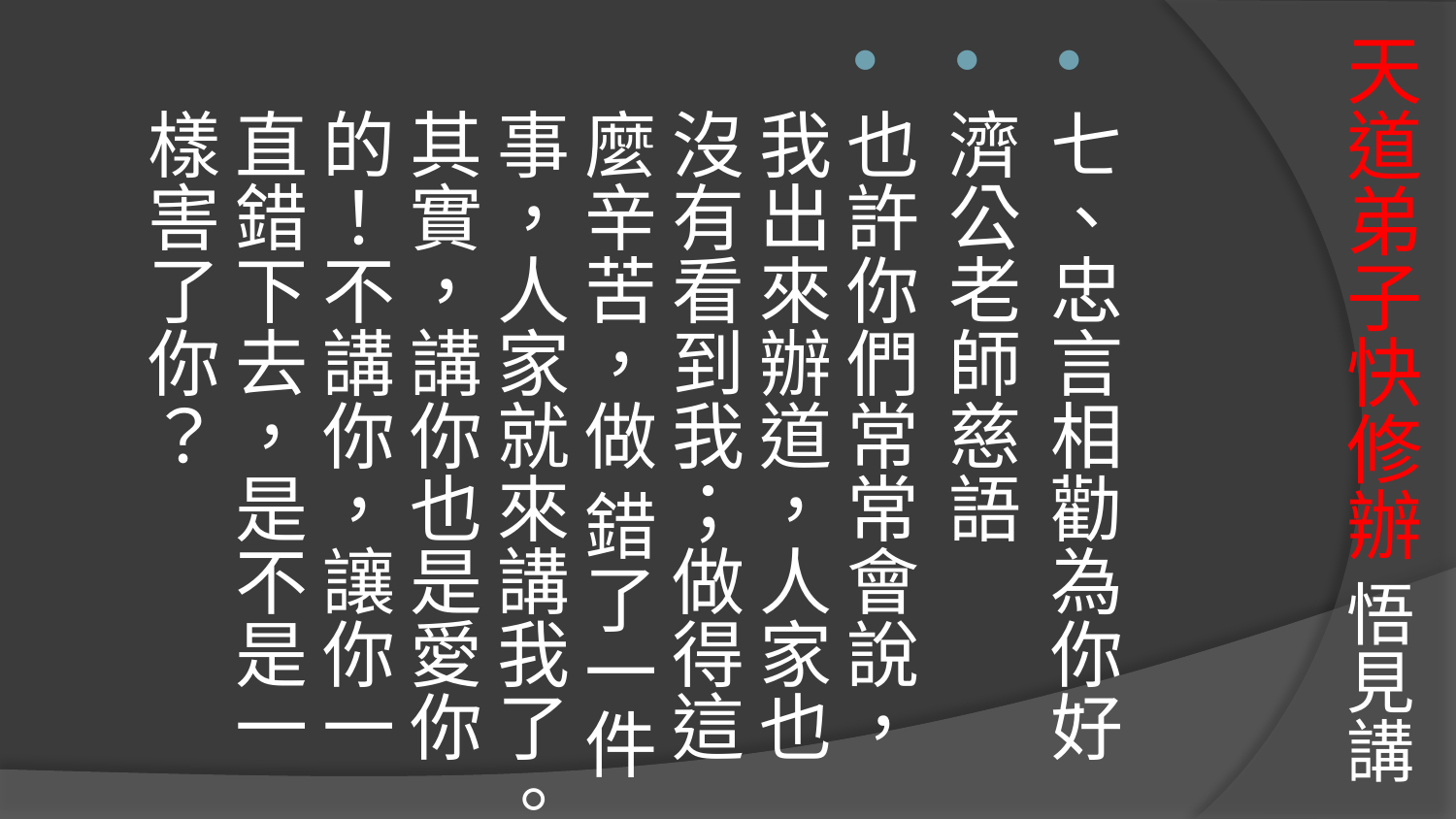

# 天道弟子快修辦 悟見講
七、忠言相勸為你好
濟公老師慈語
也許你們常常會說，我出來辦道，人家也沒有看到我；做得這麼辛苦，做 錯了一件事，人家就來講我了。其實，講你也是愛你的！不講你，讓你一 直錯下去，是不是一樣害了你？